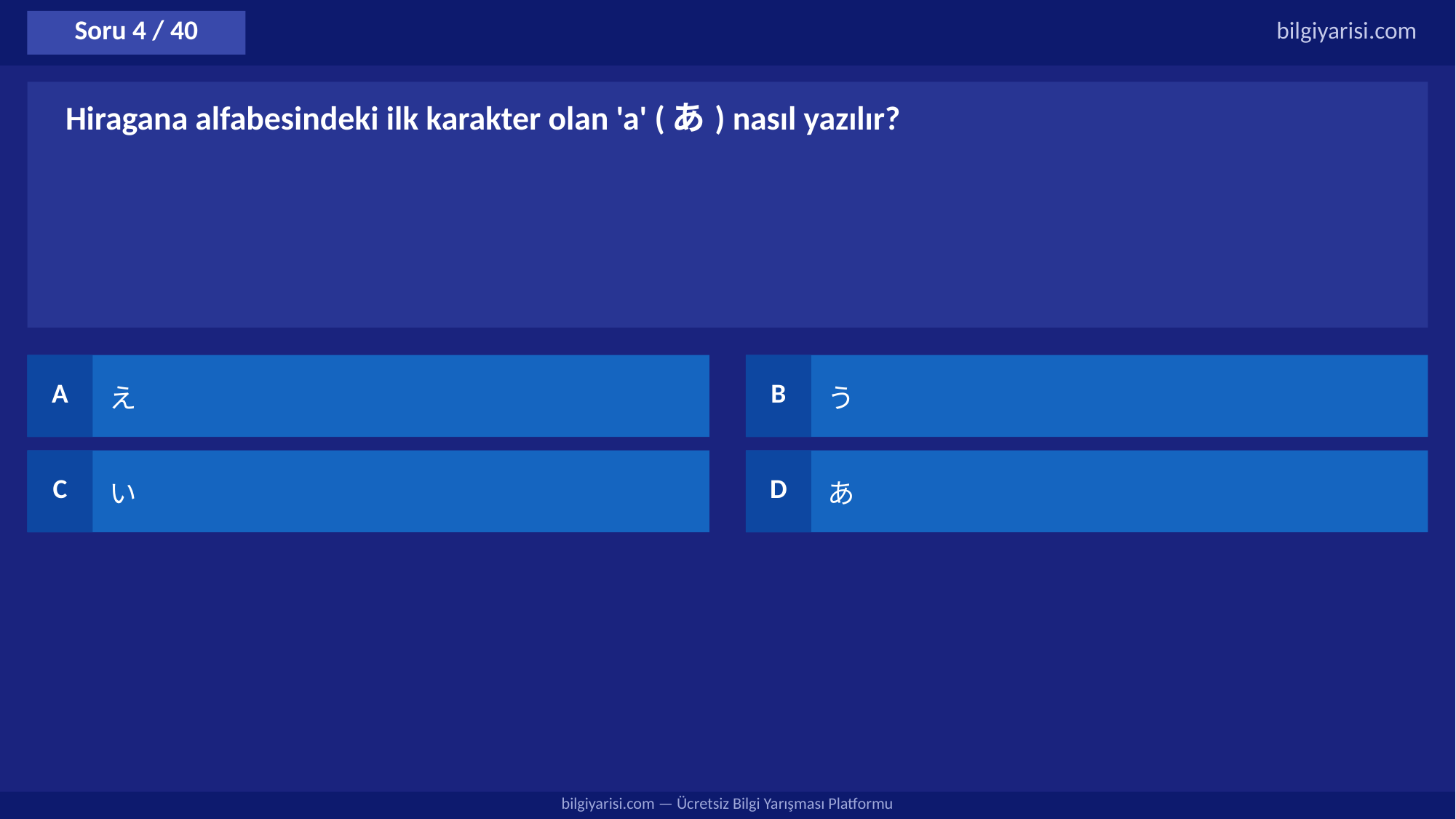

Soru 4 / 40
bilgiyarisi.com

Hiragana alfabesindeki ilk karakter olan 'a' (あ) nasıl yazılır?

A
え

B
う

C
い

D
あ
bilgiyarisi.com — Ücretsiz Bilgi Yarışması Platformu